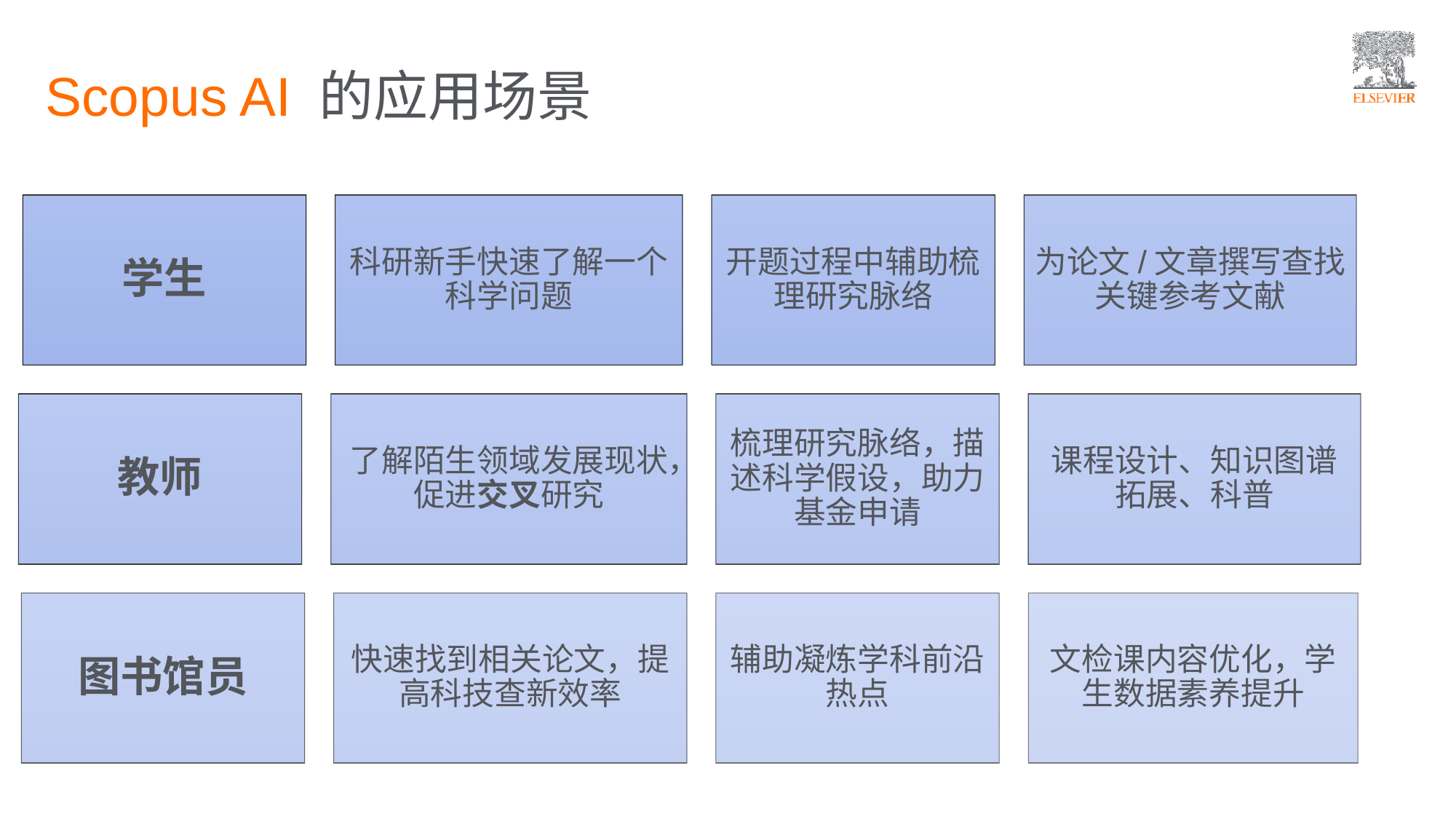

# Scopus AI 的应用场景
学生
科研新手快速了解一个科学问题
开题过程中辅助梳理研究脉络
为论文/文章撰写查找关键参考文献
教师
了解陌生领域发展现状，促进交叉研究
梳理研究脉络，描述科学假设，助力基金申请
课程设计、知识图谱拓展、科普
图书馆员
快速找到相关论文，提高科技查新效率
辅助凝炼学科前沿热点
文检课内容优化，学生数据素养提升